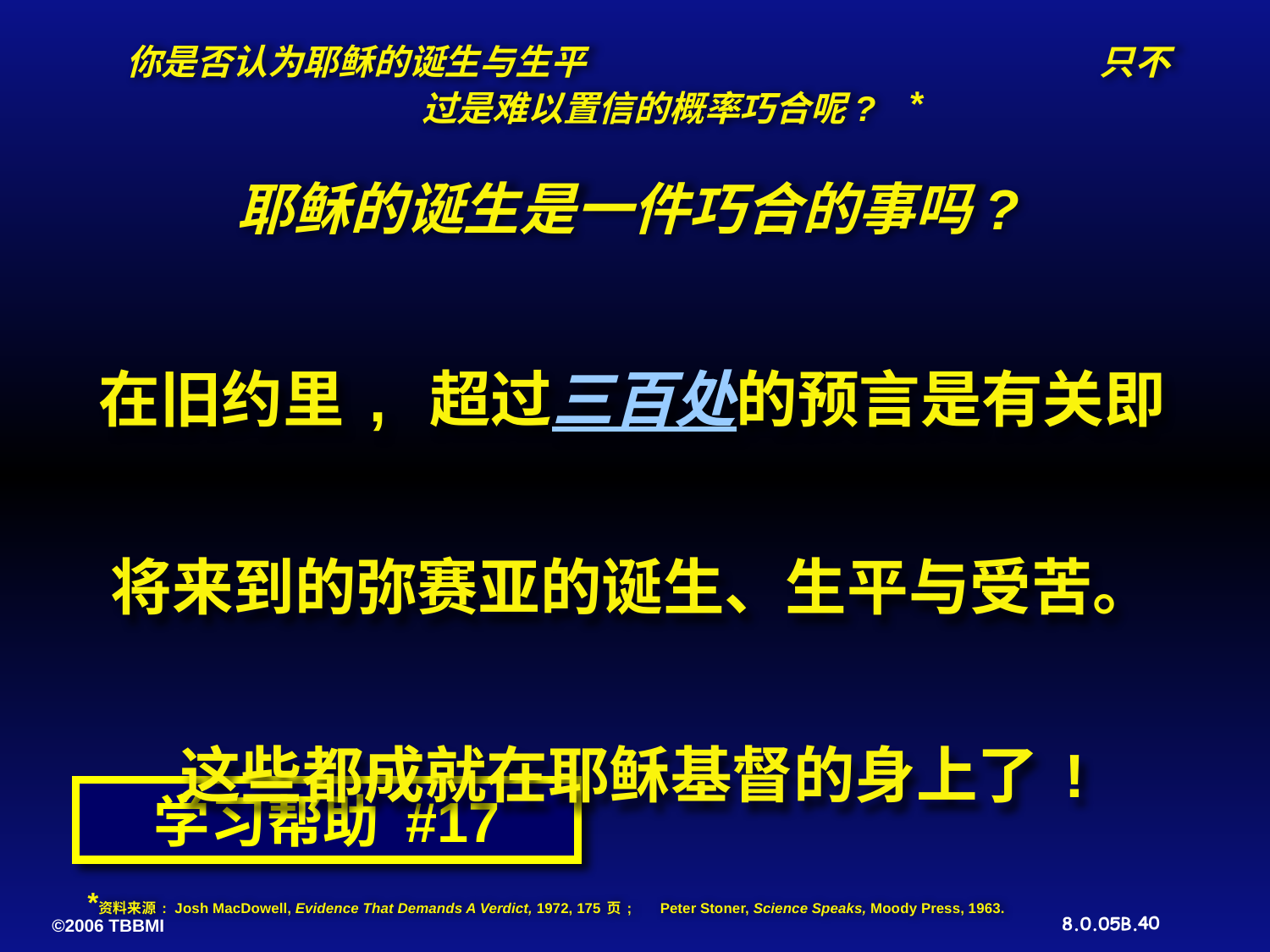

你是否认为耶稣的诞生与生平                                                                只不过是难以置信的概率巧合呢?
*
耶稣的诞生是一件巧合的事吗?
在旧约里, 超过三百处的预言是有关即将来到的弥赛亚的诞生、生平与受苦。这些都成就在耶稣基督的身上了!
学习帮助 #17

资料来源:  Josh MacDowell, Evidence That Demands A Verdict, 1972, 175页;       Peter Stoner, Science Speaks, Moody Press, 1963.
*

40